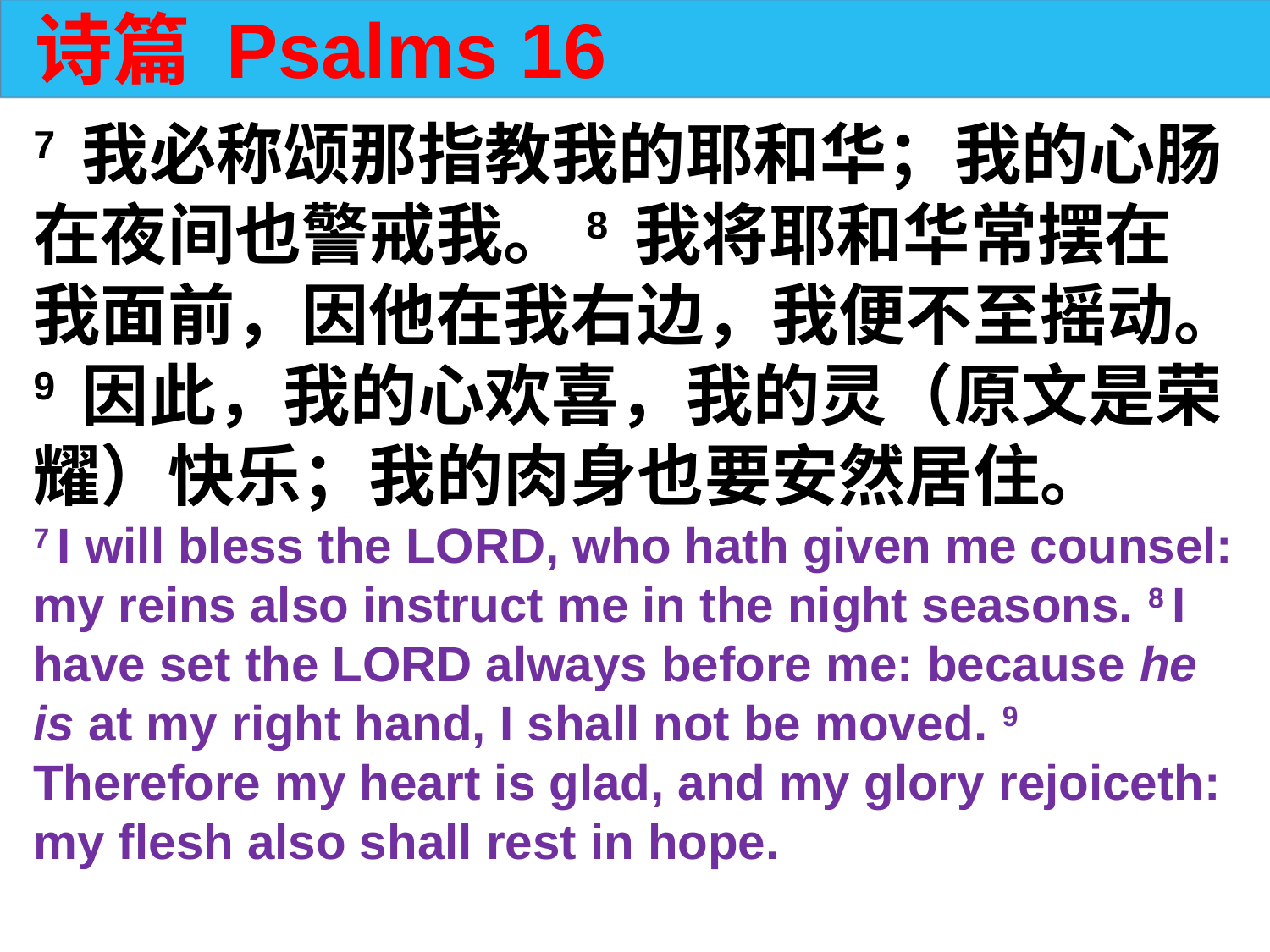

诗篇 Psalms 16
7 我必称颂那指教我的耶和华；我的心肠在夜间也警戒我。8 我将耶和华常摆在我面前，因他在我右边，我便不至摇动。9 因此，我的心欢喜，我的灵（原文是荣耀）快乐；我的肉身也要安然居住。
7 I will bless the LORD, who hath given me counsel: my reins also instruct me in the night seasons. 8 I have set the LORD always before me: because he is at my right hand, I shall not be moved. 9 Therefore my heart is glad, and my glory rejoiceth: my flesh also shall rest in hope.